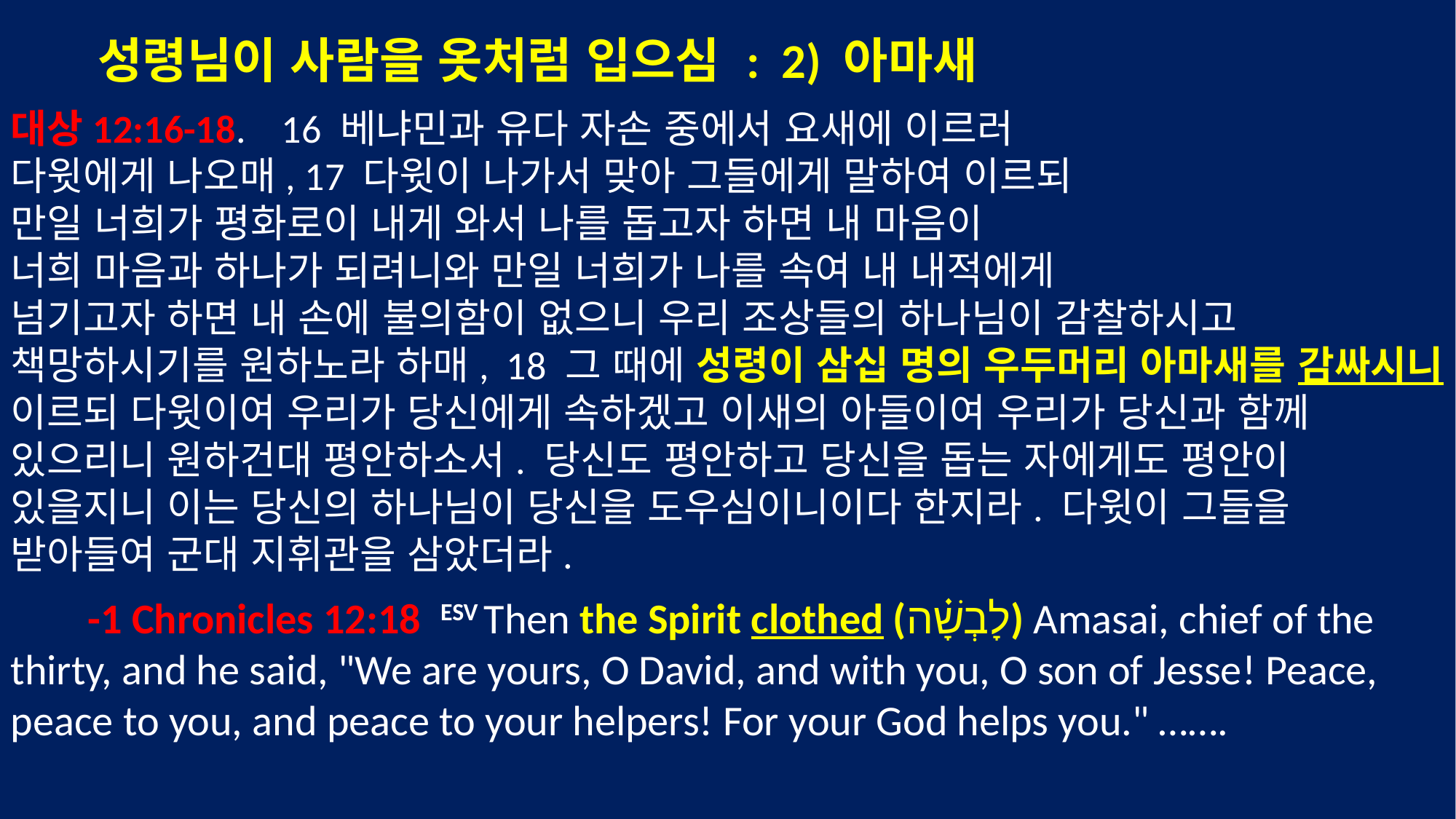

성령님이 사람을 옷처럼 입으심 :  2) 아마새

대상12:16-18.    16 베냐민과 유다 자손 중에서 요새에 이르러
다윗에게 나오매, 17 다윗이 나가서 맞아 그들에게 말하여 이르되
만일 너희가 평화로이 내게 와서 나를 돕고자 하면 내 마음이
너희 마음과 하나가 되려니와 만일 너희가 나를 속여 내 내적에게
넘기고자 하면 내 손에 불의함이 없으니 우리 조상들의 하나님이 감찰하시고 책망하시기를 원하노라 하매,  18 그 때에 성령이 삼십 명의 우두머리 아마새를 감싸시니 이르되 다윗이여 우리가 당신에게 속하겠고 이새의 아들이여 우리가 당신과 함께 있으리니 원하건대 평안하소서. 당신도 평안하고 당신을 돕는 자에게도 평안이 있을지니 이는 당신의 하나님이 당신을 도우심이니이다 한지라. 다윗이 그들을 받아들여 군대 지휘관을 삼았더라.

        -1 Chronicles 12:18  ‎ESV Then the Spirit clothed (לָבְשָׁ֗ה) Amasai, chief of the thirty, and he said, "We are yours, O David, and with you, O son of Jesse! Peace, peace to you, and peace to your helpers! For your God helps you." …….